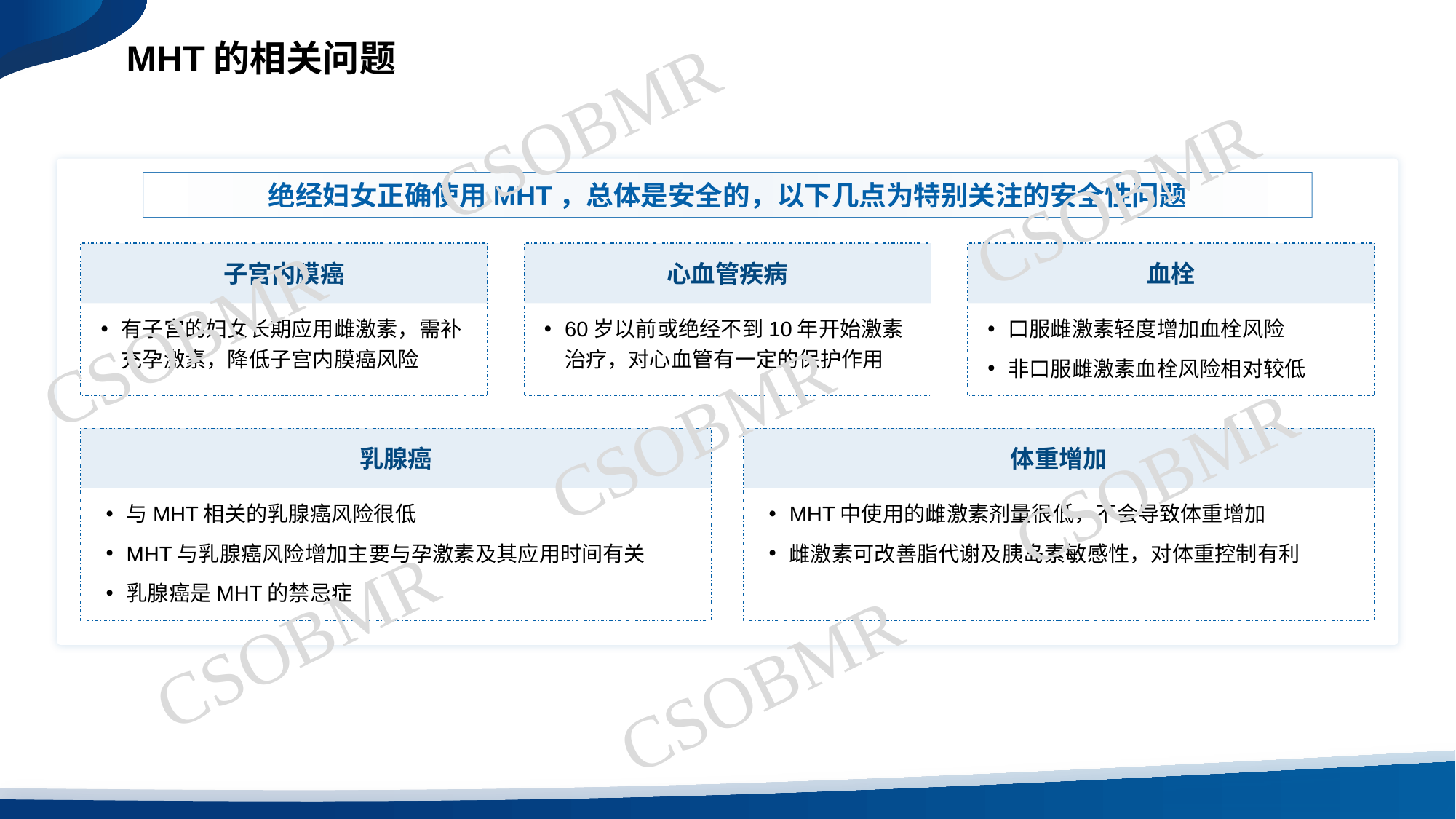

MHT的相关问题
绝经妇女正确使用MHT，总体是安全的，以下几点为特别关注的安全性问题
MHT的相关问题
CSOBMR
CSOBMR

绝经妇女正确使用MHT，总体是安全的，以下几点为特别关注的安全性问题

子宫内膜癌
有子宫的妇女长期应用雌激素，需补充孕激素，降低子宫内膜癌风险

心血管疾病
60岁以前或绝经不到10年开始激素治疗，对心血管有一定的保护作用

血栓
口服雌激素轻度增加血栓风险
非口服雌激素血栓风险相对较低

乳腺癌
与MHT相关的乳腺癌风险很低
MHT与乳腺癌风险增加主要与孕激素及其应用时间有关
乳腺癌是MHT的禁忌症

体重增加
MHT中使用的雌激素剂量很低，不会导致体重增加
雌激素可改善脂代谢及胰岛素敏感性，对体重控制有利
CSOBMR
CSOBMR
CSOBMR
CSOBMR
CSOBMR